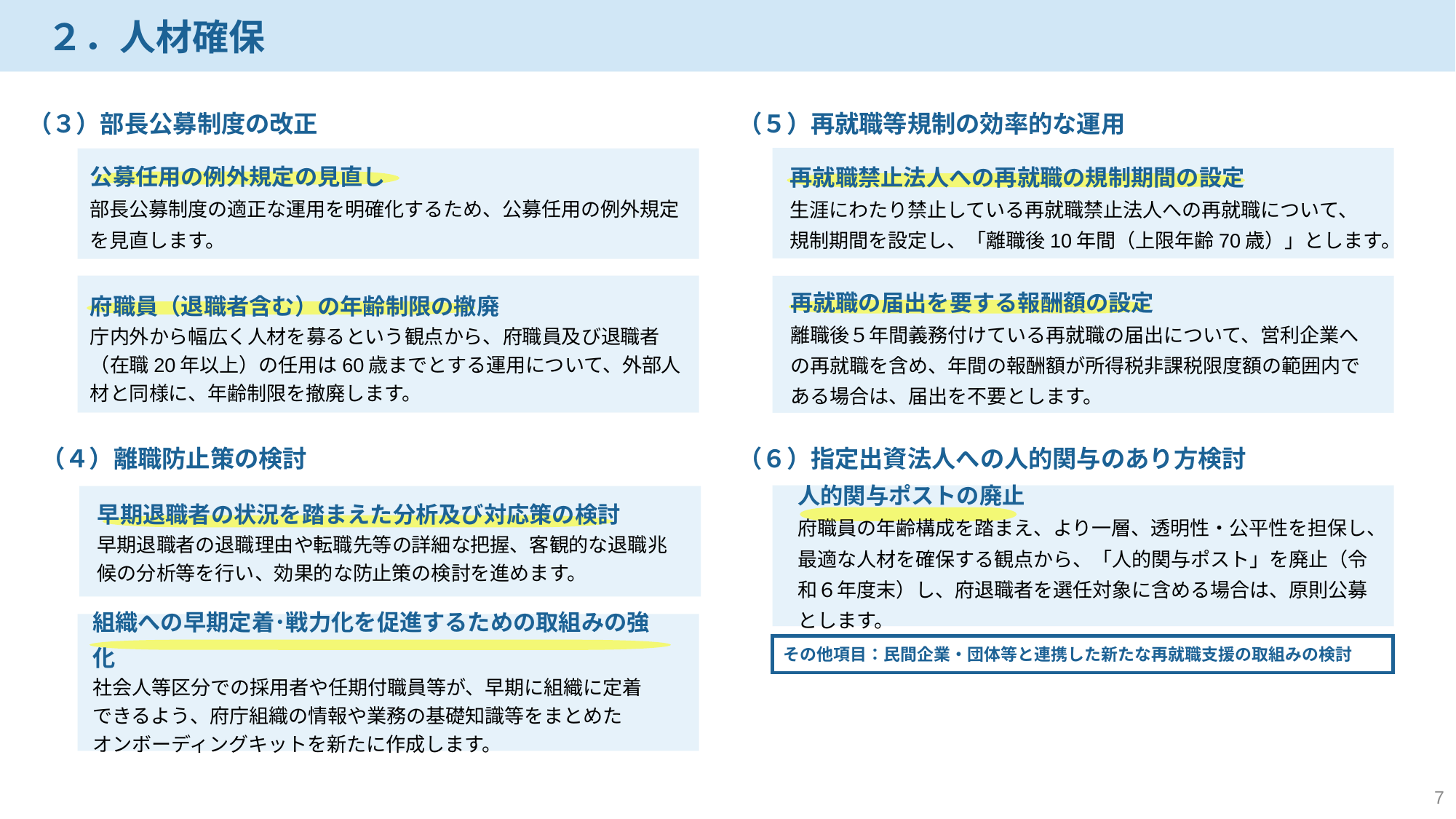

２．人材確保
（３）部長公募制度の改正
（５）再就職等規制の効率的な運用
公募任用の例外規定の見直し
部長公募制度の適正な運用を明確化するため、公募任用の例外規定を見直します。
再就職禁止法人への再就職の規制期間の設定
生涯にわたり禁止している再就職禁止法人への再就職について、
規制期間を設定し、「離職後10年間（上限年齢70歳）」とします。

再就職の届出を要する報酬額の設定
離職後５年間義務付けている再就職の届出について、営利企業への再就職を含め、年間の報酬額が所得税非課税限度額の範囲内である場合は、届出を不要とします。

府職員（退職者含む）の年齢制限の撤廃
庁内外から幅広く人材を募るという観点から、府職員及び退職者  （在職20年以上）の任用は60歳までとする運用について、外部人材と同様に、年齢制限を撤廃します。

（４）離職防止策の検討
（６）指定出資法人への人的関与のあり方検討

早期退職者の状況を踏まえた分析及び対応策の検討
早期退職者の退職理由や転職先等の詳細な把握、客観的な退職兆候の分析等を行い、効果的な防止策の検討を進めます。
人的関与ポストの廃止
府職員の年齢構成を踏まえ、より一層、透明性・公平性を担保し、
最適な人材を確保する観点から、「人的関与ポスト」を廃止（令和６年度末）し、府退職者を選任対象に含める場合は、原則公募とします。

組織への早期定着･戦力化を促進するための取組みの強化
社会人等区分での採用者や任期付職員等が、早期に組織に定着
できるよう、府庁組織の情報や業務の基礎知識等をまとめた
オンボーディングキットを新たに作成します。

その他項目：民間企業・団体等と連携した新たな再就職支援の取組みの検討

7